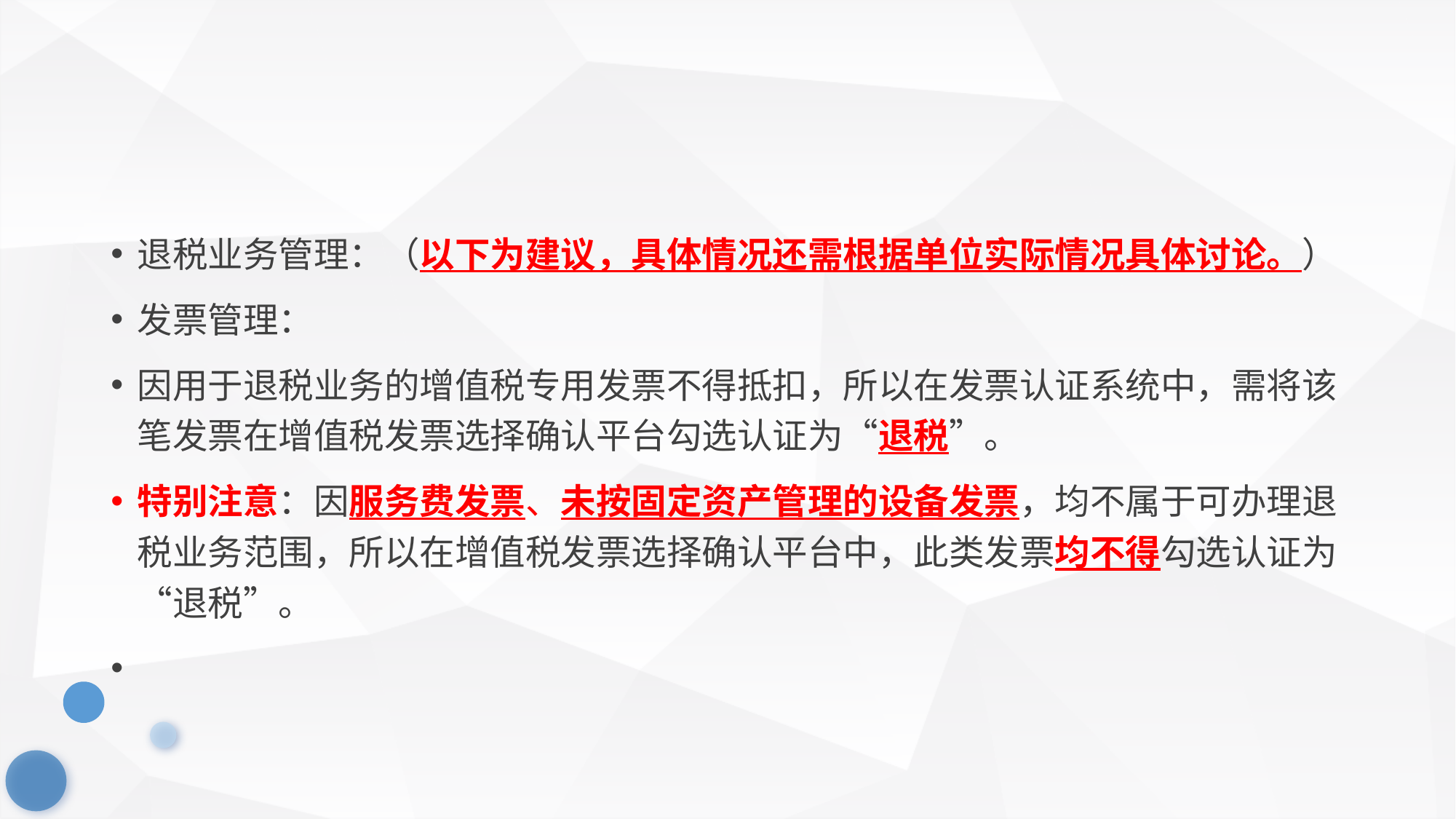

退税业务管理：（以下为建议，具体情况还需根据单位实际情况具体讨论。）
发票管理：
因用于退税业务的增值税专用发票不得抵扣，所以在发票认证系统中，需将该笔发票在增值税发票选择确认平台勾选认证为“退税”。
特别注意：因服务费发票、未按固定资产管理的设备发票，均不属于可办理退税业务范围，所以在增值税发票选择确认平台中，此类发票均不得勾选认证为“退税”。